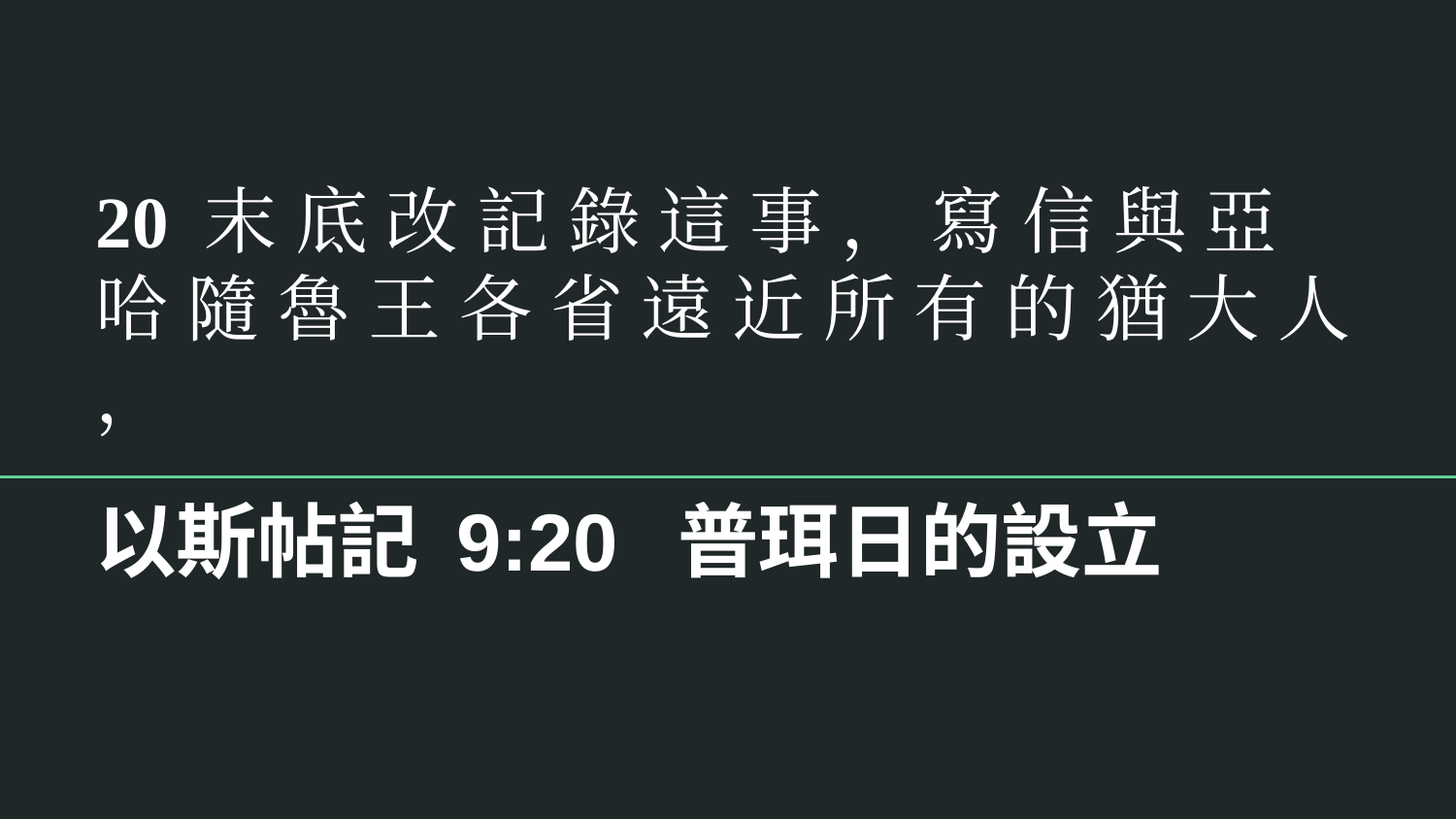

# 20 末 底 改 記 錄 這 事 ， 寫 信 與 亞 哈 隨 魯 王 各 省 遠 近 所 有 的 猶 大 人 ，
以斯帖記 9:20	普珥日的設立